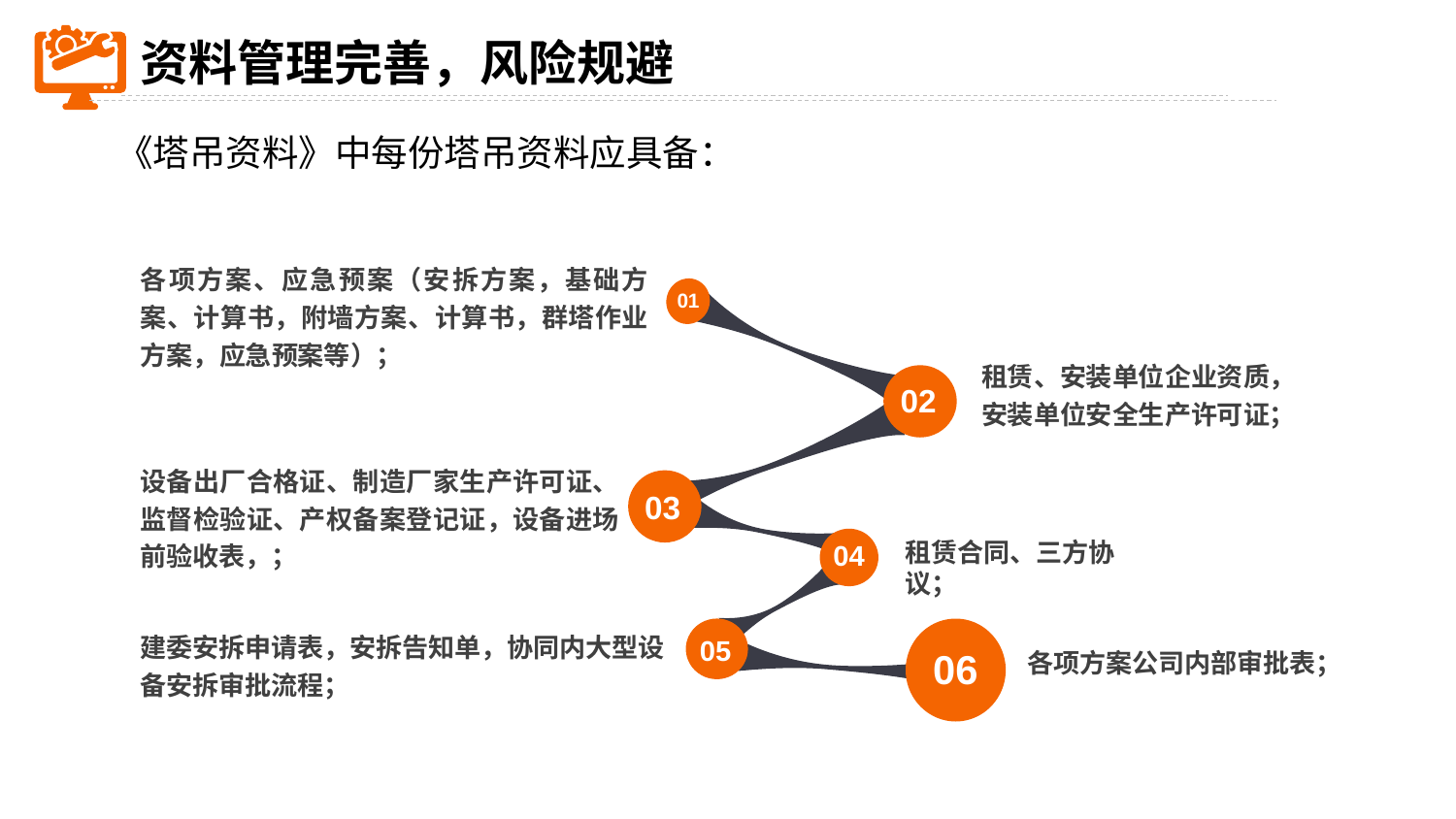

资料管理完善，风险规避
《塔吊资料》中每份塔吊资料应具备：
各项方案、应急预案（安拆方案，基础方案、计算书，附墙方案、计算书，群塔作业方案，应急预案等）；

01

租赁、安装单位企业资质，
安装单位安全生产许可证；

02

设备出厂合格证、制造厂家生产许可证、监督检验证、产权备案登记证，设备进场前验收表，；

03

租赁合同、三方协议；
04

建委安拆申请表，安拆告知单，协同内大型设备安拆审批流程；

05
各项方案公司内部审批表；
06